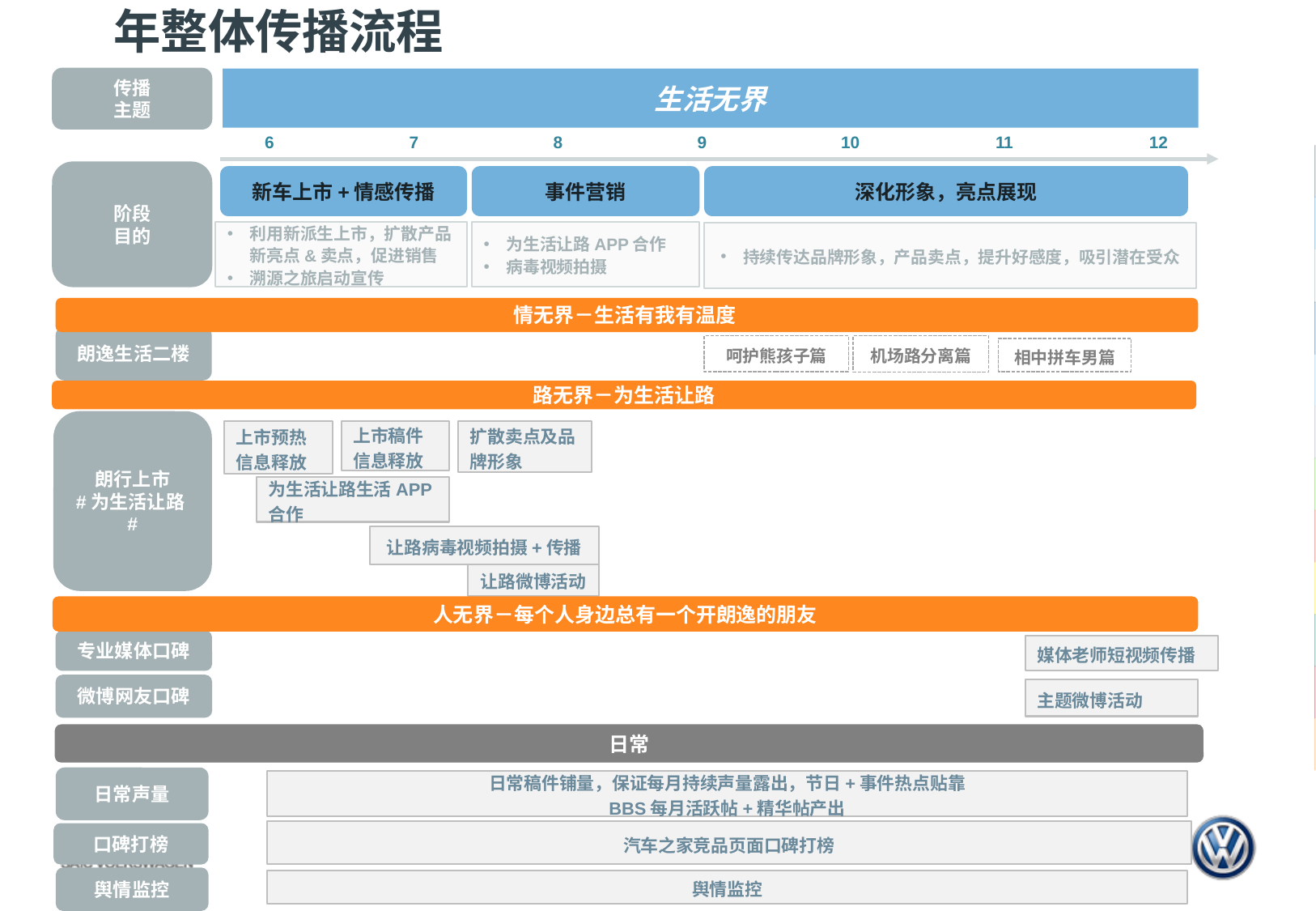

年整体传播流程
传播
主题
生活无界
6
7
8
9
10
11
12
阶段
目的
新车上市+情感传播
事件营销
深化形象，亮点展现
利用新派生上市，扩散产品新亮点&卖点，促进销售
溯源之旅启动宣传
为生活让路APP合作
病毒视频拍摄
持续传达品牌形象，产品卖点，提升好感度，吸引潜在受众
情无界－生活有我有温度
朗逸生活二楼
呵护熊孩子篇
机场路分离篇
相中拼车男篇
路无界－为生活让路
朗行上市
#为生活让路#
上市预热
信息释放
上市稿件
信息释放
扩散卖点及品
牌形象
为生活让路生活APP
合作
让路病毒视频拍摄+传播
让路微博活动
人无界－每个人身边总有一个开朗逸的朋友
专业媒体口碑
媒体老师短视频传播
微博网友口碑
主题微博活动
日常
日常声量
日常稿件铺量，保证每月持续声量露出，节日+事件热点贴靠
BBS每月活跃帖+精华帖产出
汽车之家竞品页面口碑打榜
口碑打榜
舆情监控
舆情监控